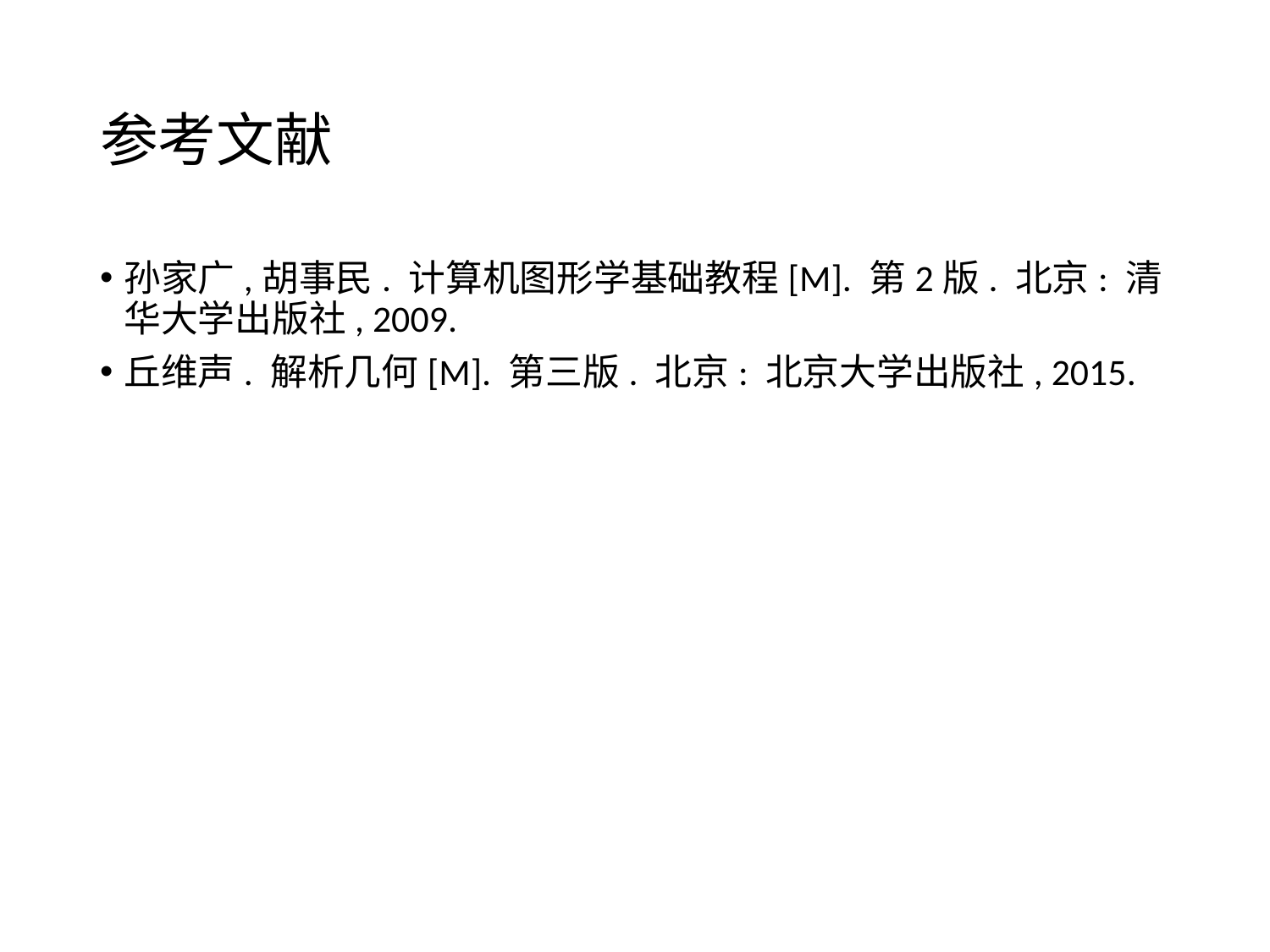

# 参考文献
孙家广,胡事民. 计算机图形学基础教程[M]. 第2版. 北京: 清华大学出版社, 2009.
丘维声. 解析几何[M]. 第三版. 北京: 北京大学出版社, 2015.